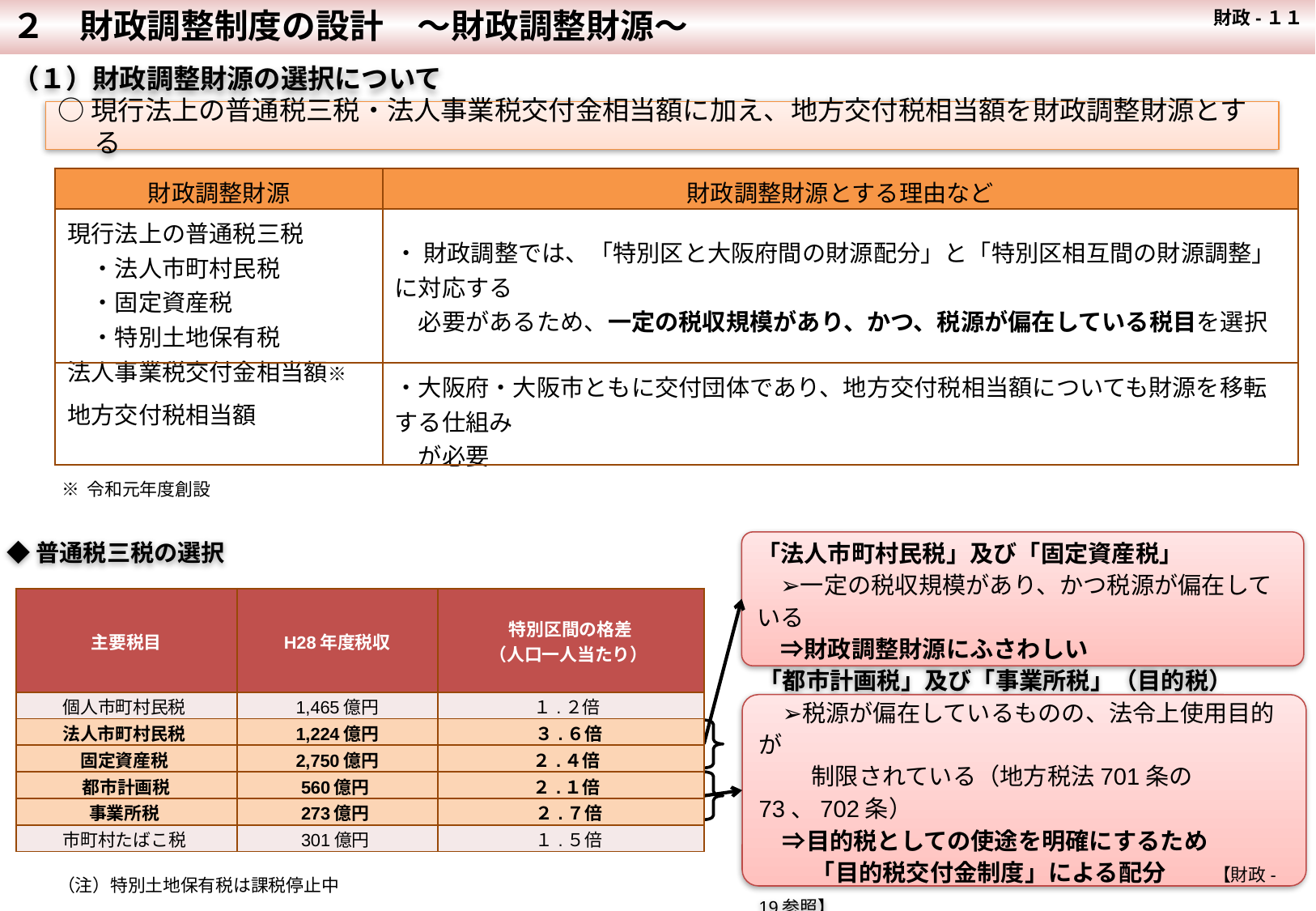

２　財政調整制度の設計　～財政調整財源～
 財政-１１
（１）財政調整財源の選択について

○現行法上の普通税三税・法人事業税交付金相当額に加え、地方交付税相当額を財政調整財源とする
| 財政調整財源 | 財政調整財源とする理由など |
| --- | --- |
| 現行法上の普通税三税　 　・法人市町村民税 　・固定資産税 　・特別土地保有税 法人事業税交付金相当額※ | ・ 財政調整では、「特別区と大阪府間の財源配分」と「特別区相互間の財源調整」に対応する 　必要があるため、一定の税収規模があり、かつ、税源が偏在している税目を選択 |
| 地方交付税相当額 | ・大阪府・大阪市ともに交付団体であり、地方交付税相当額についても財源を移転する仕組み 　が必要 |
※ 令和元年度創設
◆普通税三税の選択
「法人市町村民税」及び「固定資産税」
　➢一定の税収規模があり、かつ税源が偏在している
　⇒財政調整財源にふさわしい
| 主要税目 | H28年度税収 | 特別区間の格差 （人口一人当たり） |
| --- | --- | --- |
| 個人市町村民税 | 1,465億円 | １.２倍 |
| 法人市町村民税 | 1,224億円 | ３.６倍 |
| 固定資産税 | 2,750億円 | ２.４倍 |
| 都市計画税 | 560億円 | ２.１倍 |
| 事業所税 | 273億円 | ２.７倍 |
| 市町村たばこ税 | 301億円 | １.５倍 |
「都市計画税」及び「事業所税」（目的税）
　➢税源が偏在しているものの、法令上使用目的が
　　 制限されている（地方税法701条の73、702条）
　⇒目的税としての使途を明確にするため
　　 「目的税交付金制度」による配分　　【財政-19参照】

（注）特別土地保有税は課税停止中